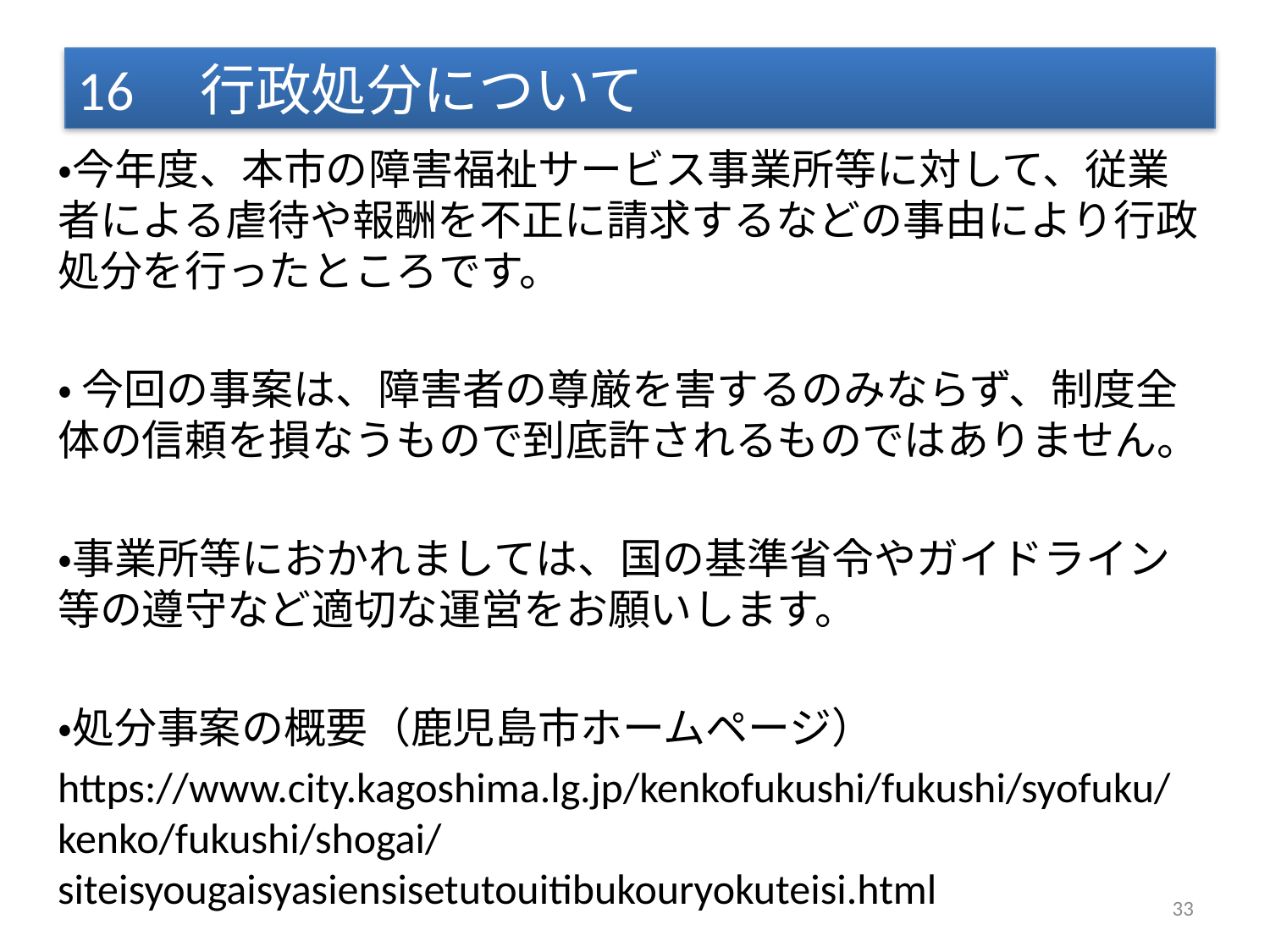

16　行政処分について
・今年度、本市の障害福祉サービス事業所等に対して、従業者による虐待や報酬を不正に請求するなどの事由により行政処分を行ったところです。

・ 今回の事案は、障害者の尊厳を害するのみならず、制度全体の信頼を損なうもので到底許されるものではありません。

・事業所等におかれましては、国の基準省令やガイドライン等の遵守など適切な運営をお願いします。

・処分事案の概要（鹿児島市ホームページ）
https://www.city.kagoshima.lg.jp/kenkofukushi/fukushi/syofuku/kenko/fukushi/shogai/siteisyougaisyasiensisetutouitibukouryokuteisi.html
33